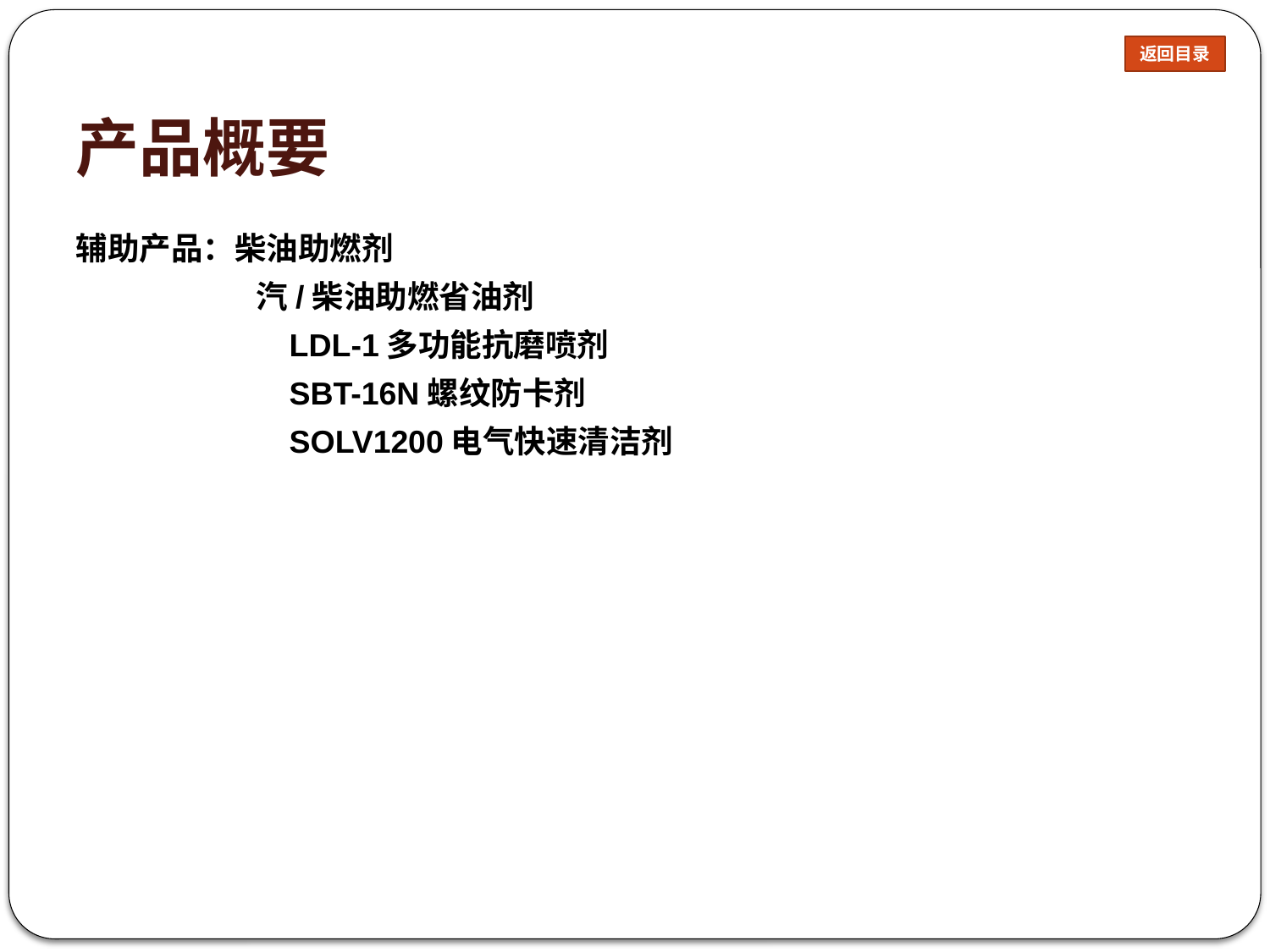

返回目录
# 产品概要
辅助产品：柴油助燃剂
                        汽/柴油助燃省油剂
                        LDL-1多功能抗磨喷剂
                        SBT-16N螺纹防卡剂
                        SOLV1200电气快速清洁剂